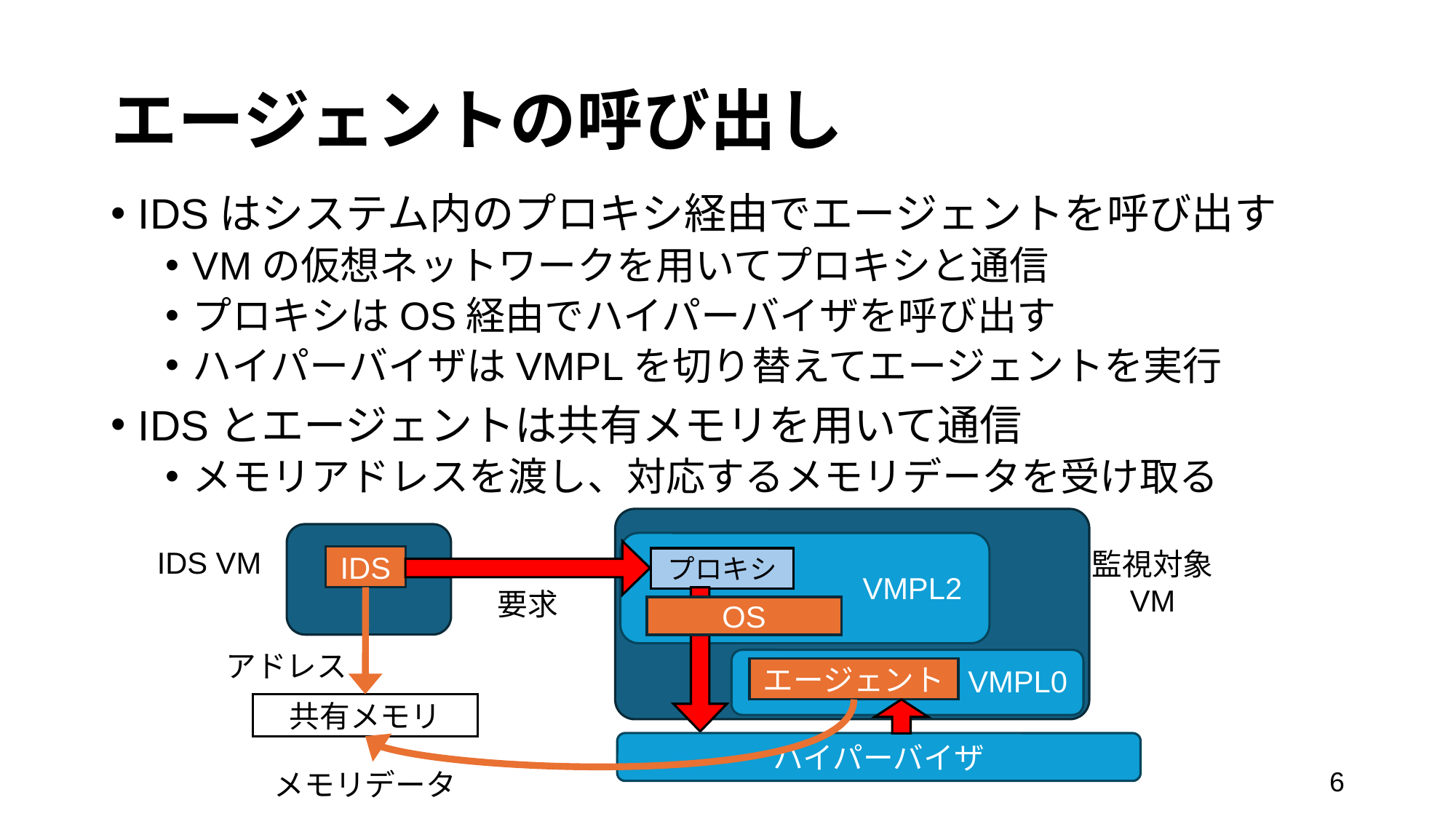

# エージェントの呼び出し
IDSはシステム内のプロキシ経由でエージェントを呼び出す
VMの仮想ネットワークを用いてプロキシと通信
プロキシはOS経由でハイパーバイザを呼び出す
ハイパーバイザはVMPLを切り替えてエージェントを実行
IDSとエージェントは共有メモリを用いて通信
メモリアドレスを渡し、対応するメモリデータを受け取る

IDS VM
監視対象
VM
IDS
プロキシ
VMPL2
要求

OS
アドレス

VMPL0
エージェント
共有メモリ

ハイパーバイザ
6
メモリデータ